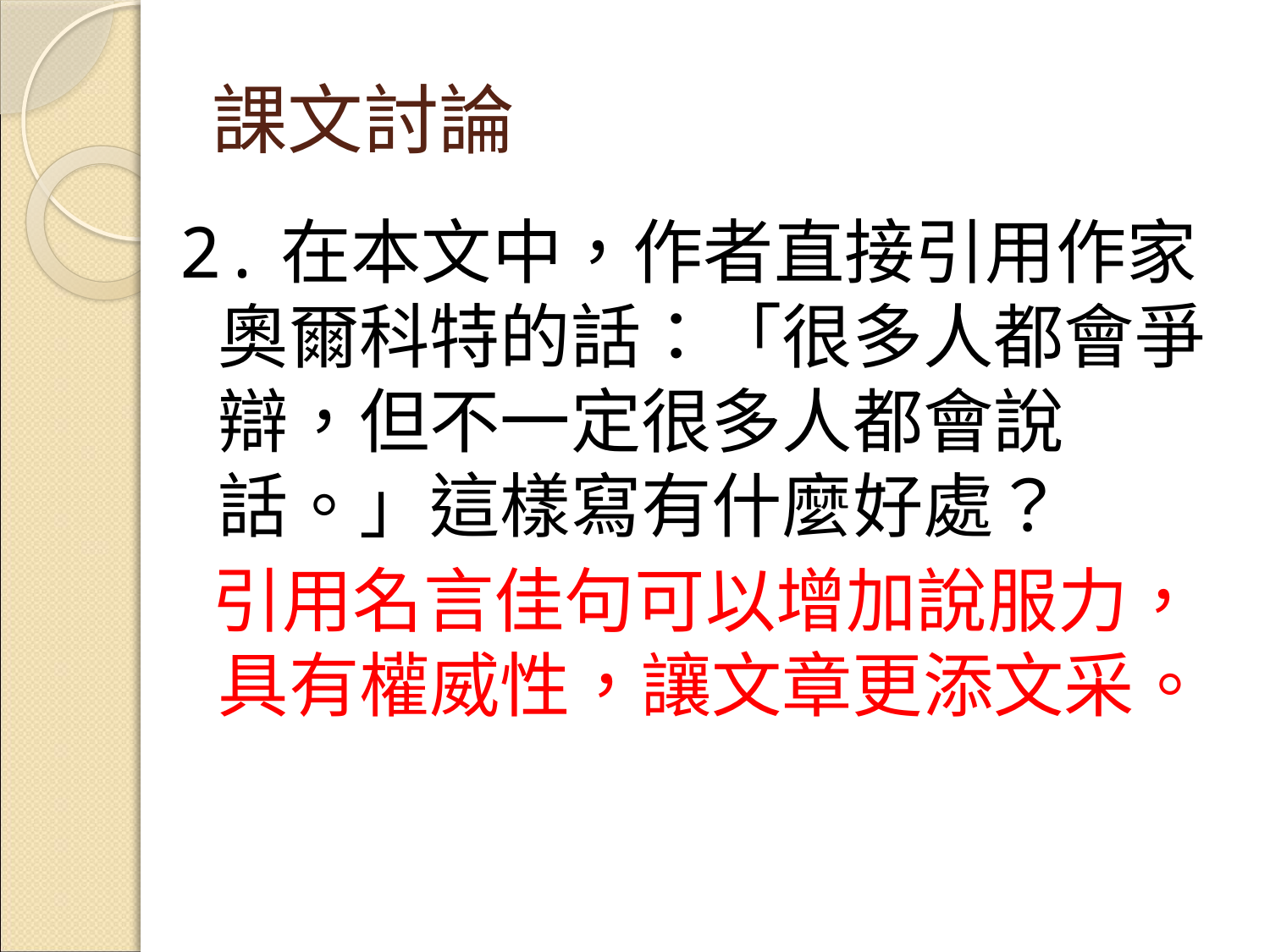

課文討論
2.在本文中，作者直接引用作家奧爾科特的話：「很多人都會爭辯，但不一定很多人都會說話。」這樣寫有什麼好處？
 引用名言佳句可以增加說服力，具有權威性，讓文章更添文采。